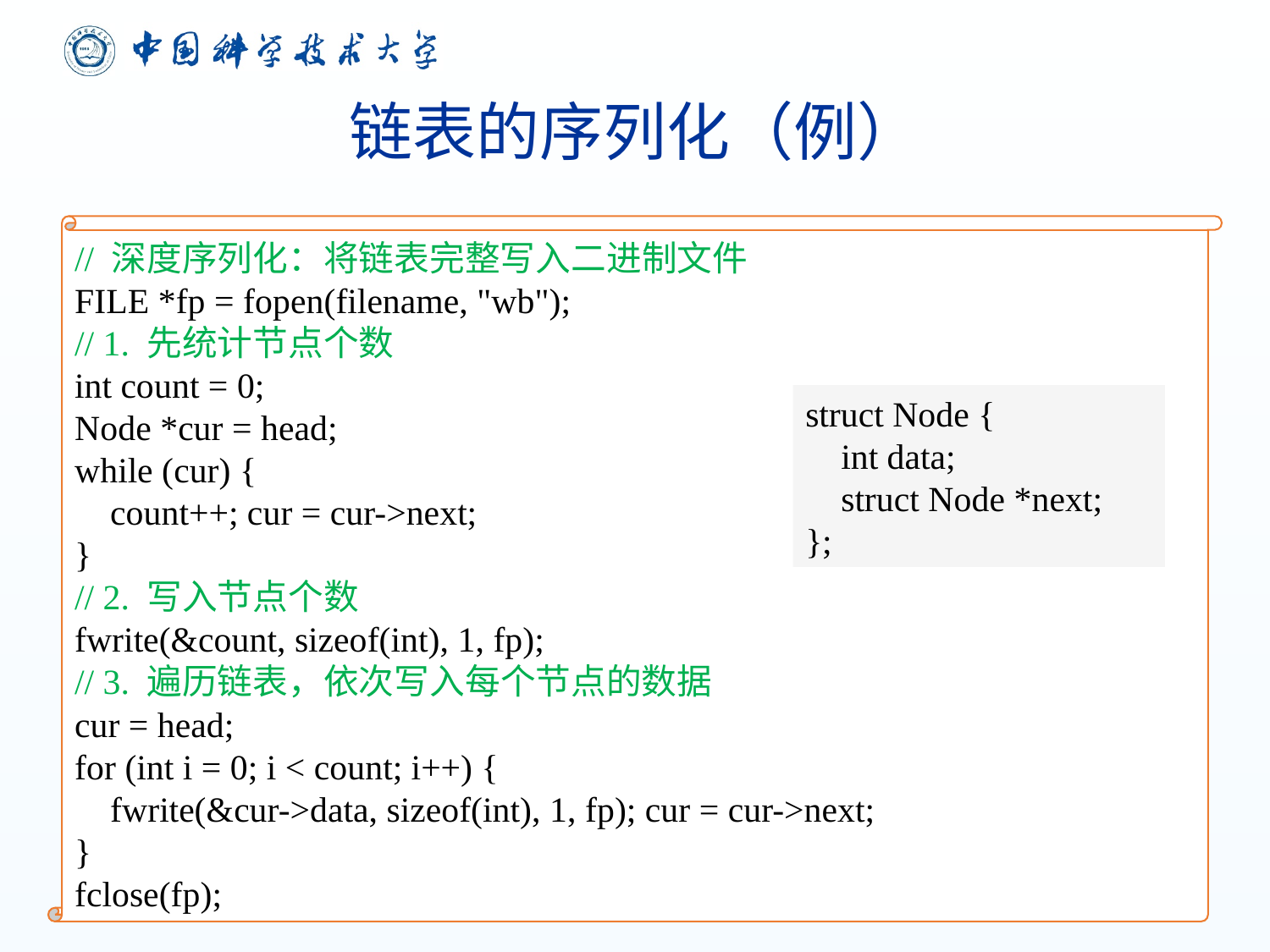

# 链表的序列化（例）
// 深度序列化：将链表完整写入二进制文件
FILE *fp = fopen(filename, "wb");
// 1. 先统计节点个数
int count = 0;
Node *cur = head;
while (cur) {
    count++; cur = cur->next;
}
// 2. 写入节点个数
fwrite(&count, sizeof(int), 1, fp);
// 3. 遍历链表，依次写入每个节点的数据
cur = head;
for (int i = 0; i < count; i++) {
    fwrite(&cur->data, sizeof(int), 1, fp); cur = cur->next;
}
fclose(fp);

struct Node {
    int data;
    struct Node *next;
};